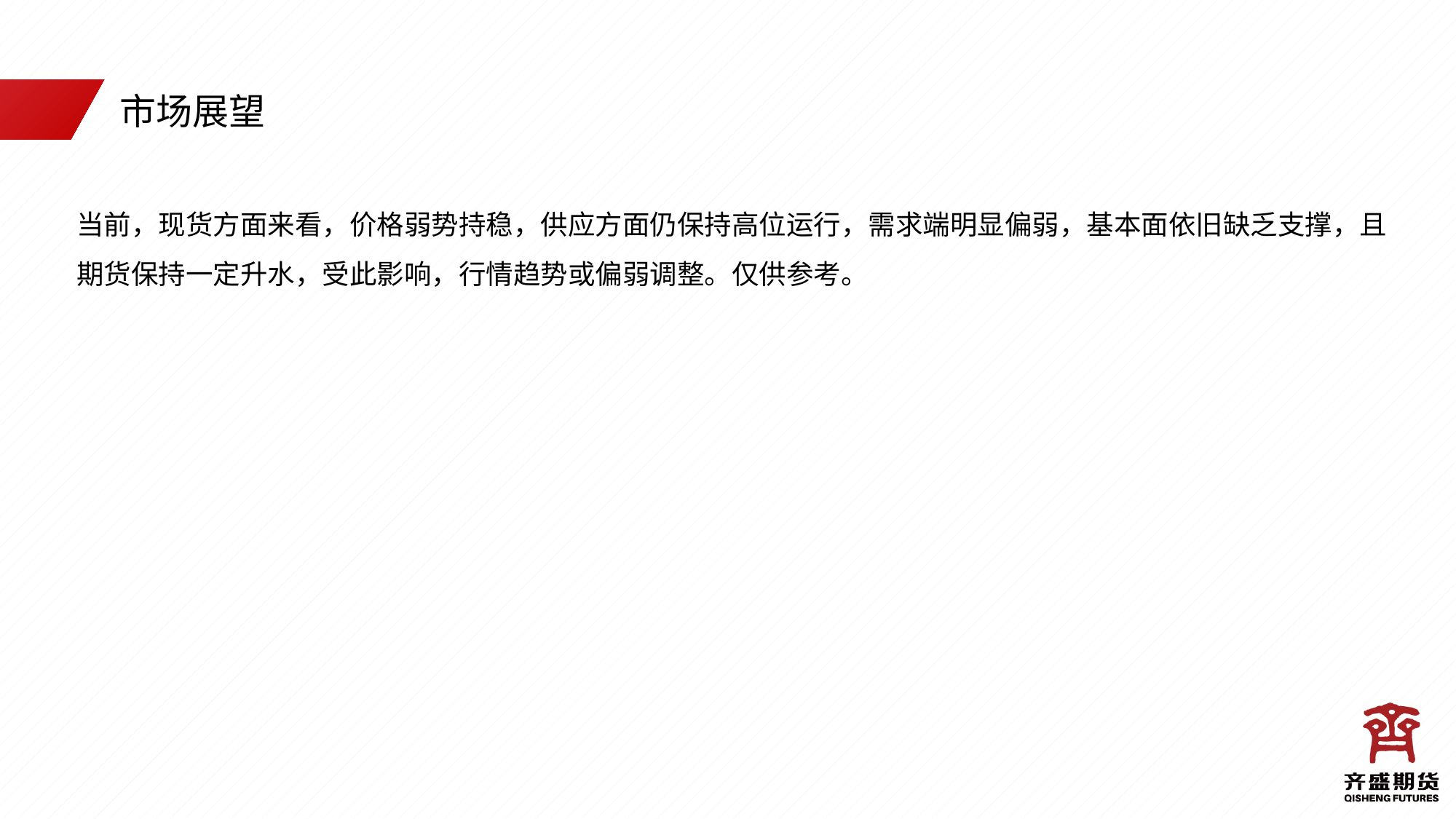

# 市场展望
当前，现货方面来看，价格弱势持稳，供应方面仍保持高位运行，需求端明显偏弱，基本面依旧缺乏支撑，且期货保持一定升水，受此影响，行情趋势或偏弱调整。仅供参考。